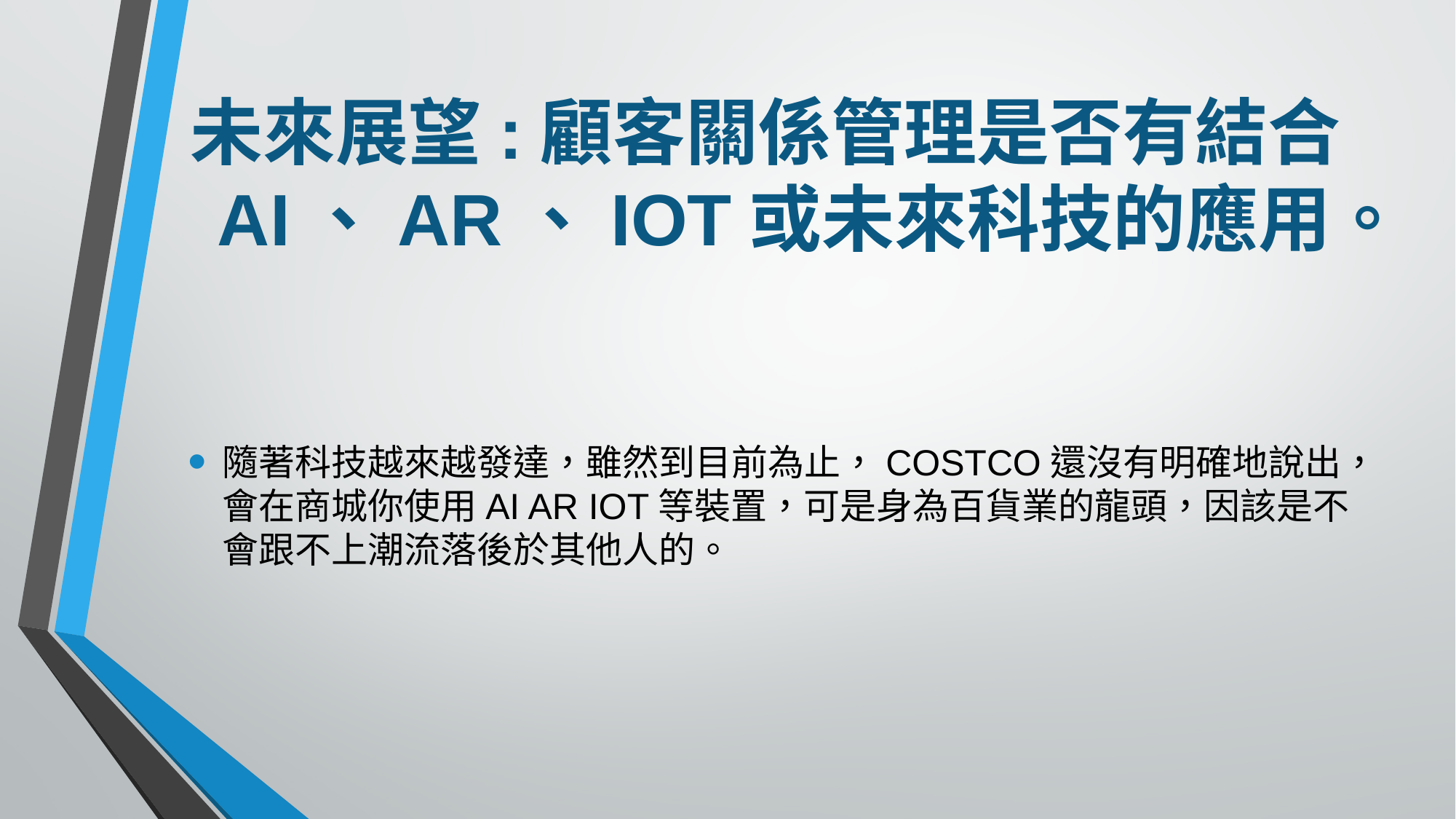

未來展望:顧客關係管理是否有結合AI、AR、IOT或未來科技的應用。
隨著科技越來越發達，雖然到目前為止，COSTCO還沒有明確地說出，會在商城你使用AI AR IOT等裝置，可是身為百貨業的龍頭，因該是不會跟不上潮流落後於其他人的。